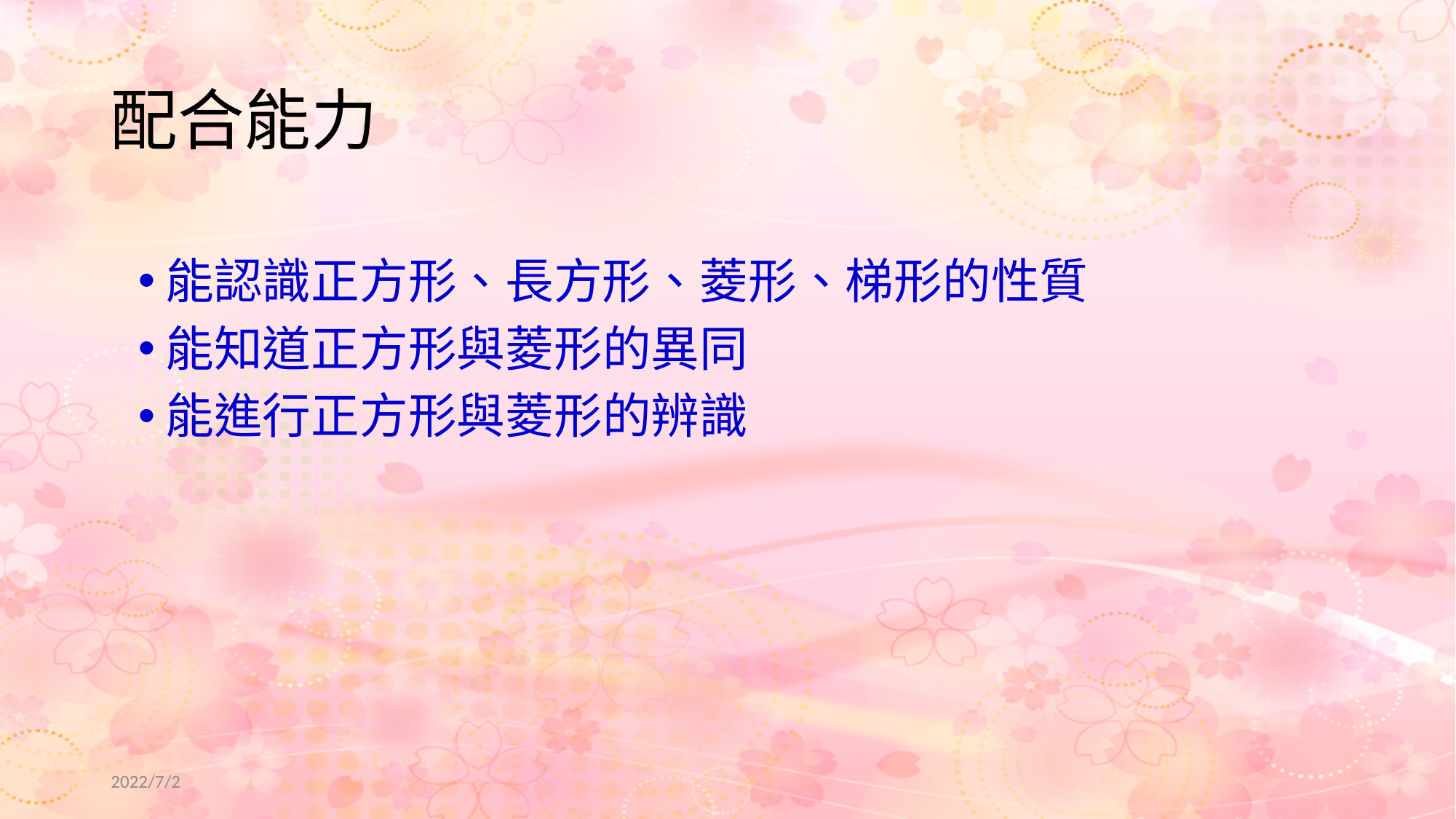

# 配合能力
能認識正方形、長方形、菱形、梯形的性質
能知道正方形與菱形的異同
能進行正方形與菱形的辨識
2022/7/2